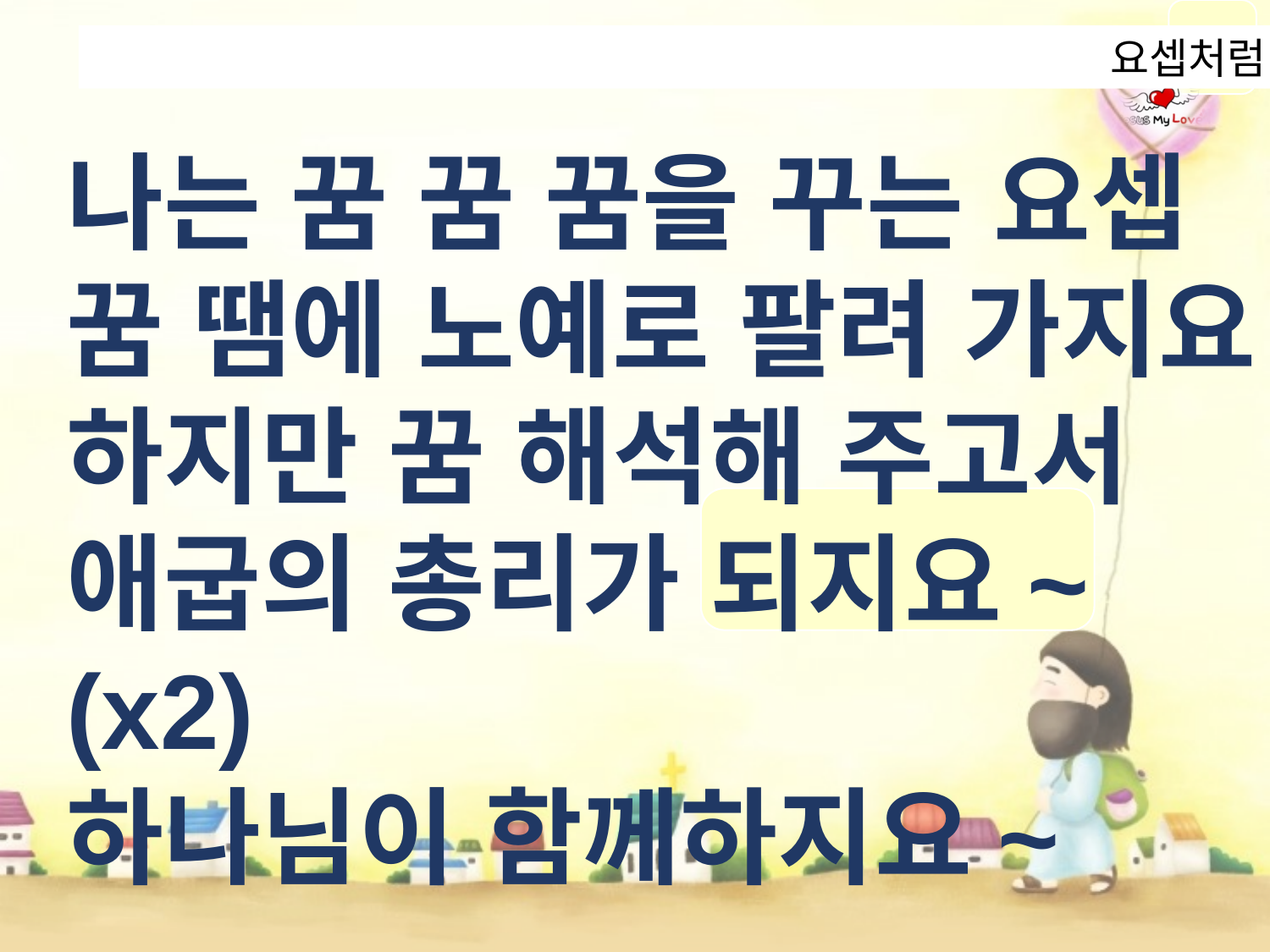

요셉처럼
나는 꿈 꿈 꿈을 꾸는 요셉
꿈 땜에 노예로 팔려 가지요
하지만 꿈 해석해 주고서
애굽의 총리가 되지요~ (x2)
하나님이 함께하지요~